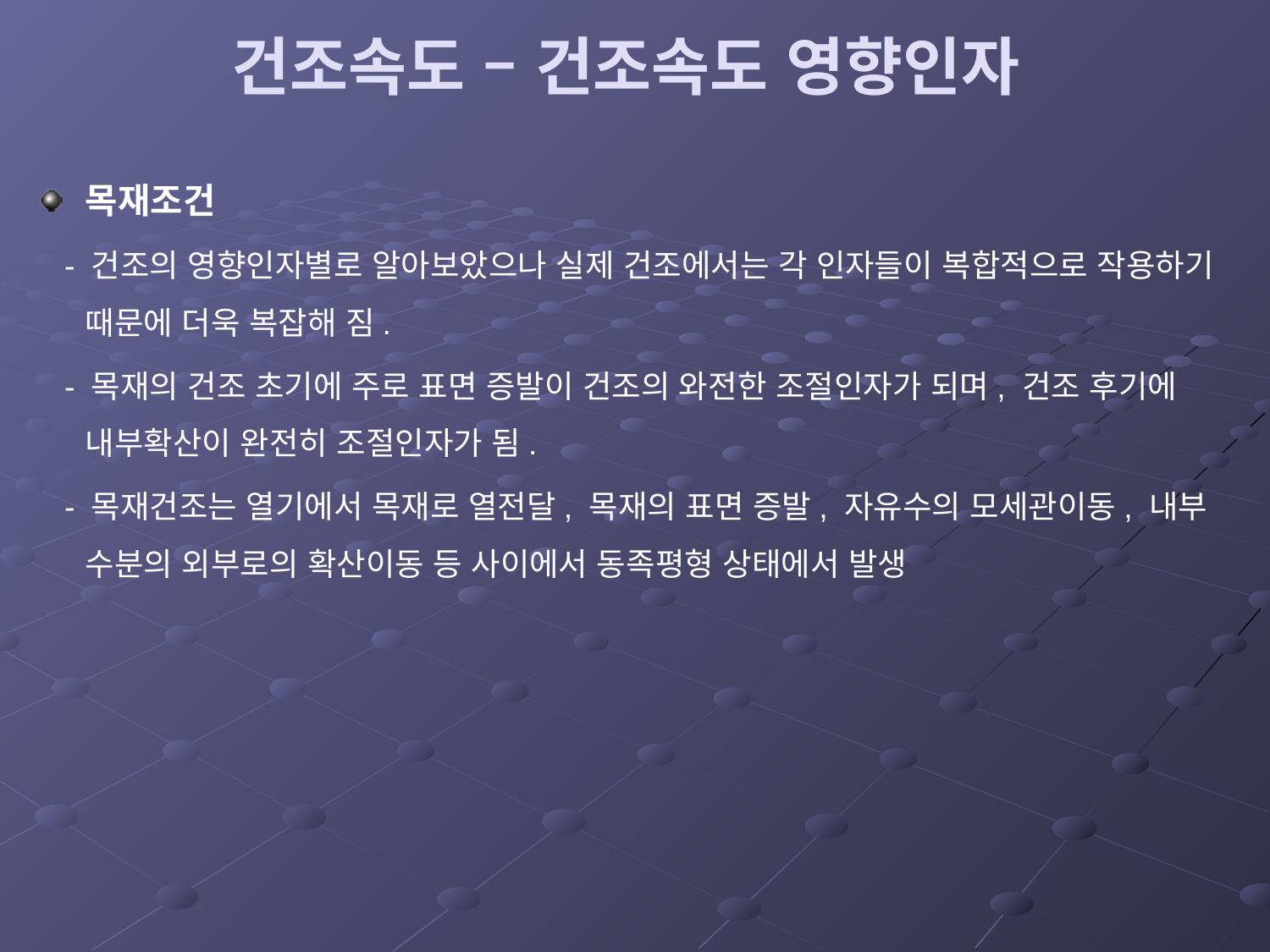

# 건조속도 – 건조속도 영향인자
목재조건
   - 건조의 영향인자별로 알아보았으나 실제 건조에서는 각 인자들이 복합적으로 작용하기 때문에 더욱 복잡해 짐.
   - 목재의 건조 초기에 주로 표면 증발이 건조의 와전한 조절인자가 되며, 건조 후기에 내부확산이 완전히 조절인자가 됨.
   - 목재건조는 열기에서 목재로 열전달, 목재의 표면 증발, 자유수의 모세관이동, 내부 수분의 외부로의 확산이동 등 사이에서 동족평형 상태에서 발생